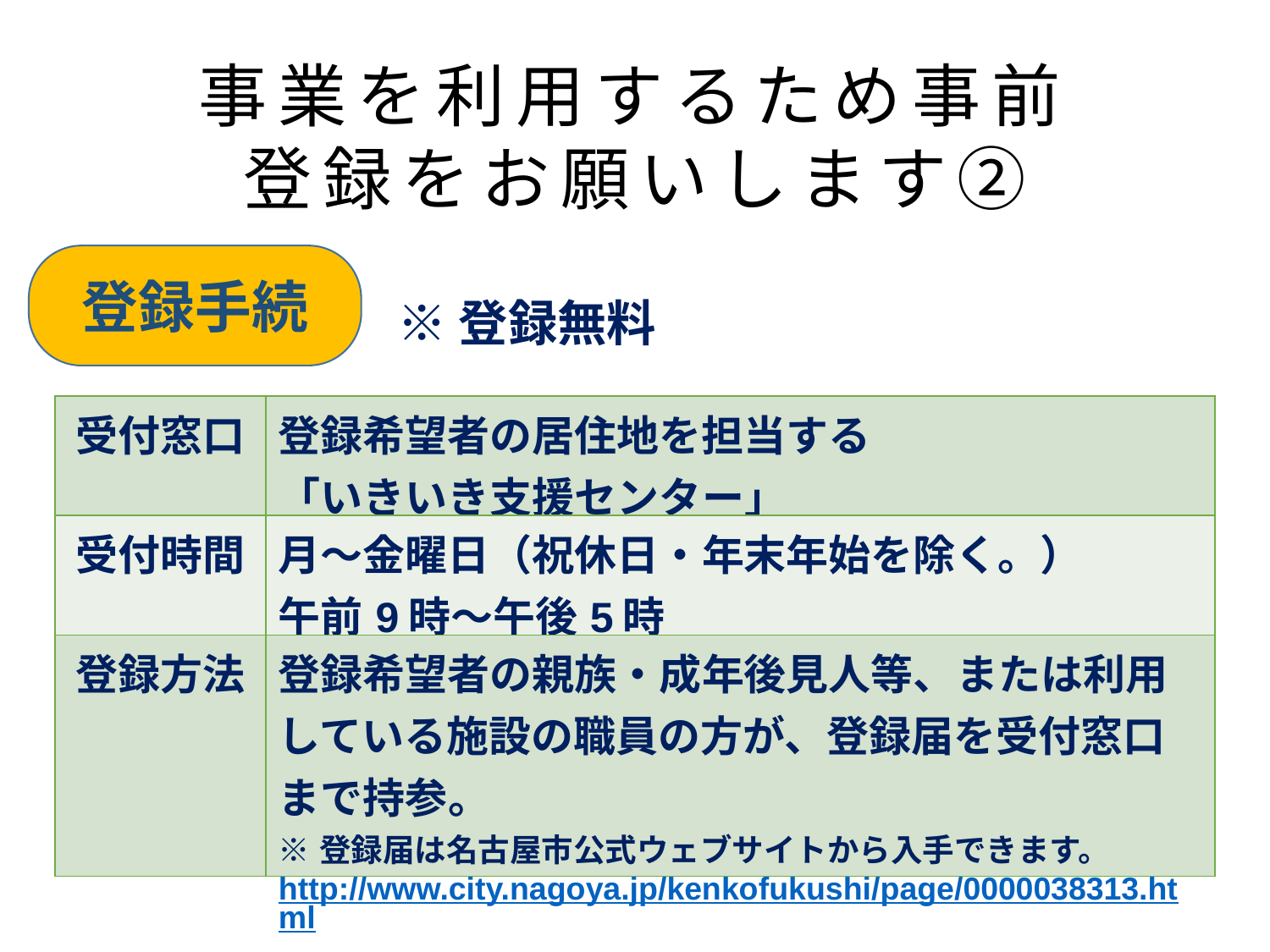

事業を利用するため事前登録をお願いします②
登録手続
※登録無料
| 受付窓口 | 登録希望者の居住地を担当する 「いきいき支援センター」 |
| --- | --- |
| 受付時間 | 月～金曜日（祝休日・年末年始を除く。） 午前9時～午後5時 |
| 登録方法 | 登録希望者の親族・成年後見人等、または利用している施設の職員の方が、登録届を受付窓口まで持参。 ※登録届は名古屋市公式ウェブサイトから入手できます。 http://www.city.nagoya.jp/kenkofukushi/page/0000038313.html |